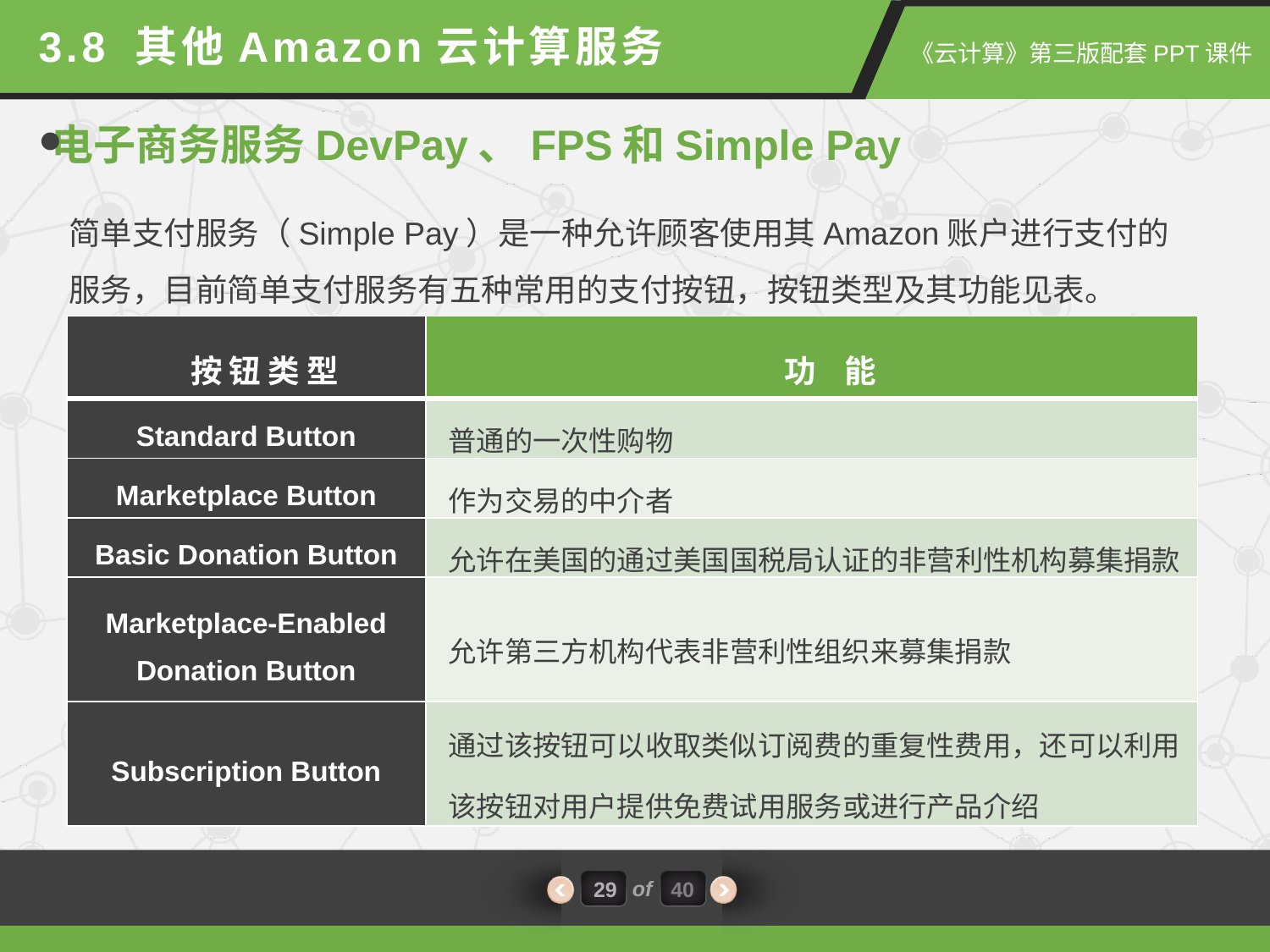

3.8 其他Amazon云计算服务
电子商务服务DevPay、FPS和Simple Pay

简单支付服务（Simple Pay）是一种允许顾客使用其Amazon账户进行支付的服务，目前简单支付服务有五种常用的支付按钮，按钮类型及其功能见表。
| 按 钮 类 型 | 功 能 |
| --- | --- |
| Standard Button | 普通的一次性购物 |
| Marketplace Button | 作为交易的中介者 |
| Basic Donation Button | 允许在美国的通过美国国税局认证的非营利性机构募集捐款 |
| Marketplace-Enabled Donation Button | 允许第三方机构代表非营利性组织来募集捐款 |
| Subscription Button | 通过该按钮可以收取类似订阅费的重复性费用，还可以利用该按钮对用户提供免费试用服务或进行产品介绍 |
29